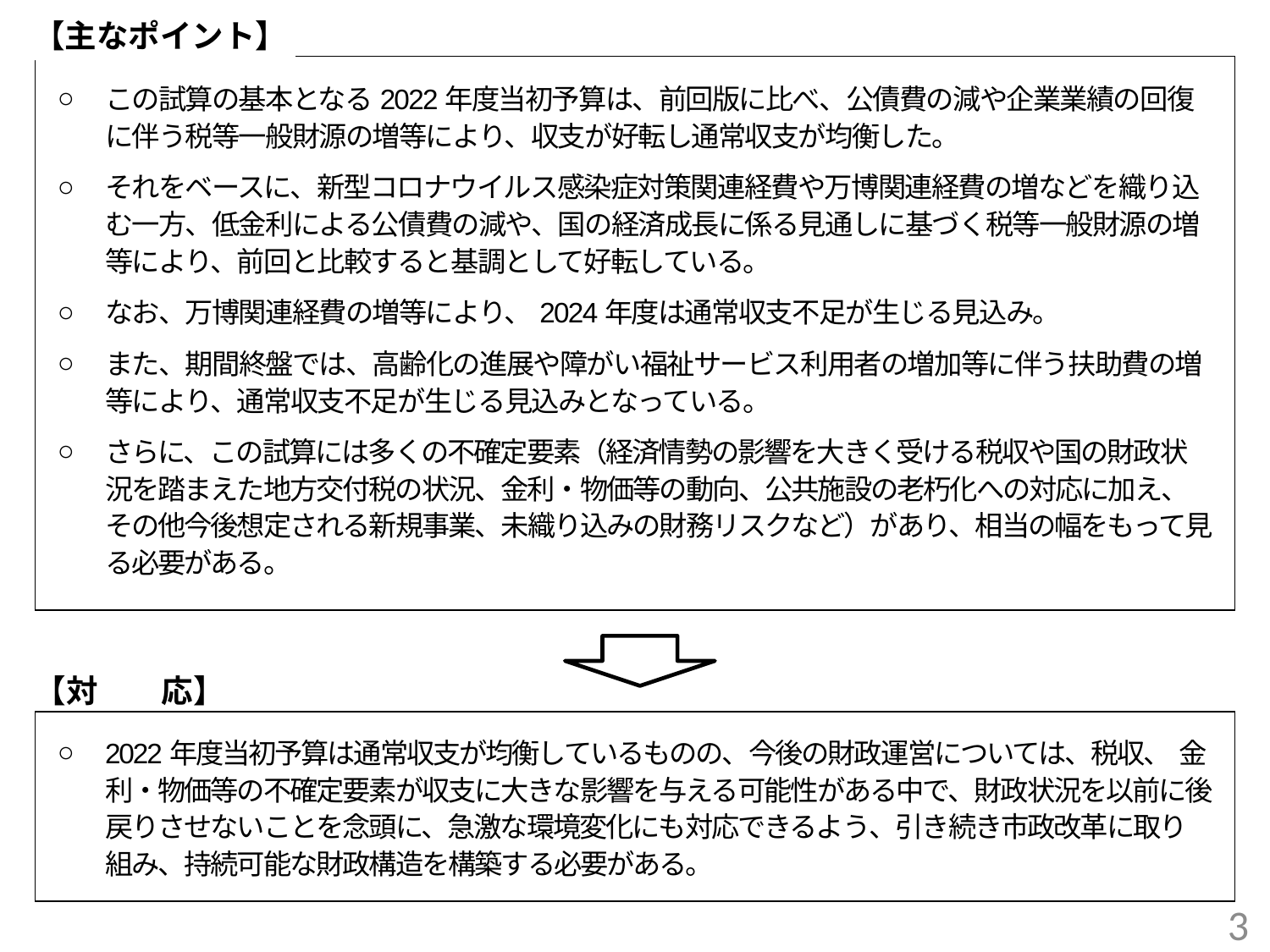

まとめ
【主なポイント】

この試算の基本となる2022年度当初予算は、前回版に比べ、公債費の減や企業業績の回復に伴う税等一般財源の増等により、収支が好転し通常収支が均衡した。
それをベースに、新型コロナウイルス感染症対策関連経費や万博関連経費の増などを織り込む一方、低金利による公債費の減や、国の経済成長に係る見通しに基づく税等一般財源の増等により、前回と比較すると基調として好転している。
なお、万博関連経費の増等により、2024年度は通常収支不足が生じる見込み。
また、期間終盤では、高齢化の進展や障がい福祉サービス利用者の増加等に伴う扶助費の増等により、通常収支不足が生じる見込みとなっている。
さらに、この試算には多くの不確定要素（経済情勢の影響を大きく受ける税収や国の財政状況を踏まえた地方交付税の状況、金利・物価等の動向、公共施設の老朽化への対応に加え、その他今後想定される新規事業、未織り込みの財務リスクなど）があり、相当の幅をもって見る必要がある。

【対　　応】

2022年度当初予算は通常収支が均衡しているものの、今後の財政運営については、税収、  金利・物価等の不確定要素が収支に大きな影響を与える可能性がある中で、財政状況を以前に後戻りさせないことを念頭に、急激な環境変化にも対応できるよう、引き続き市政改革に取り組み、持続可能な財政構造を構築する必要がある。
3